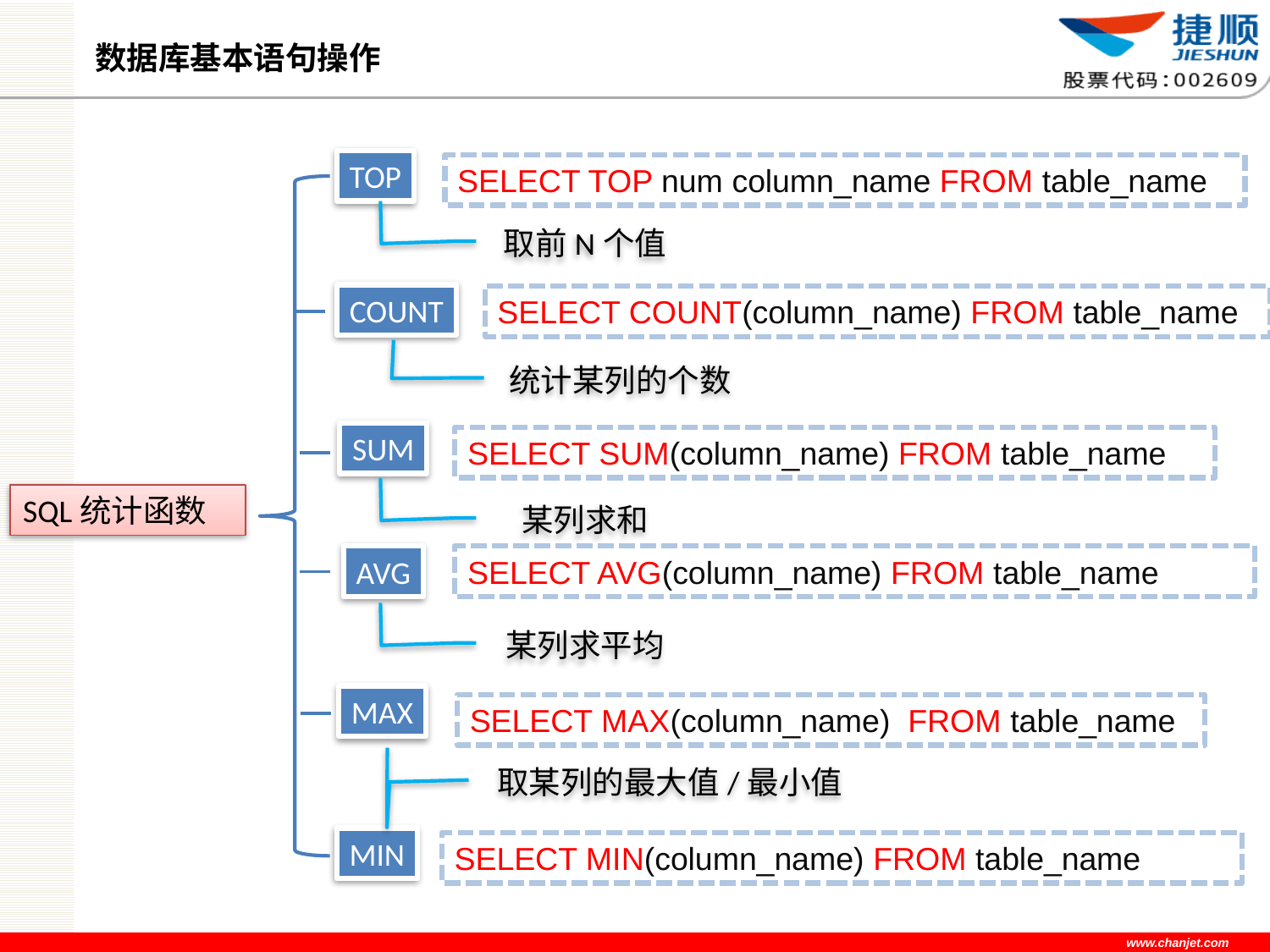

数据库基本语句操作
TOP
SELECT TOP num column_name FROM table_name

取前N个值
COUNT
SELECT COUNT(column_name) FROM table_name
统计某列的个数
SUM
SELECT SUM(column_name) FROM table_name
SQL统计函数
某列求和
SELECT AVG(column_name) FROM table_name
AVG
某列求平均
MAX
SELECT MAX(column_name)  FROM table_name
取某列的最大值/最小值
MIN
SELECT MIN(column_name) FROM table_name